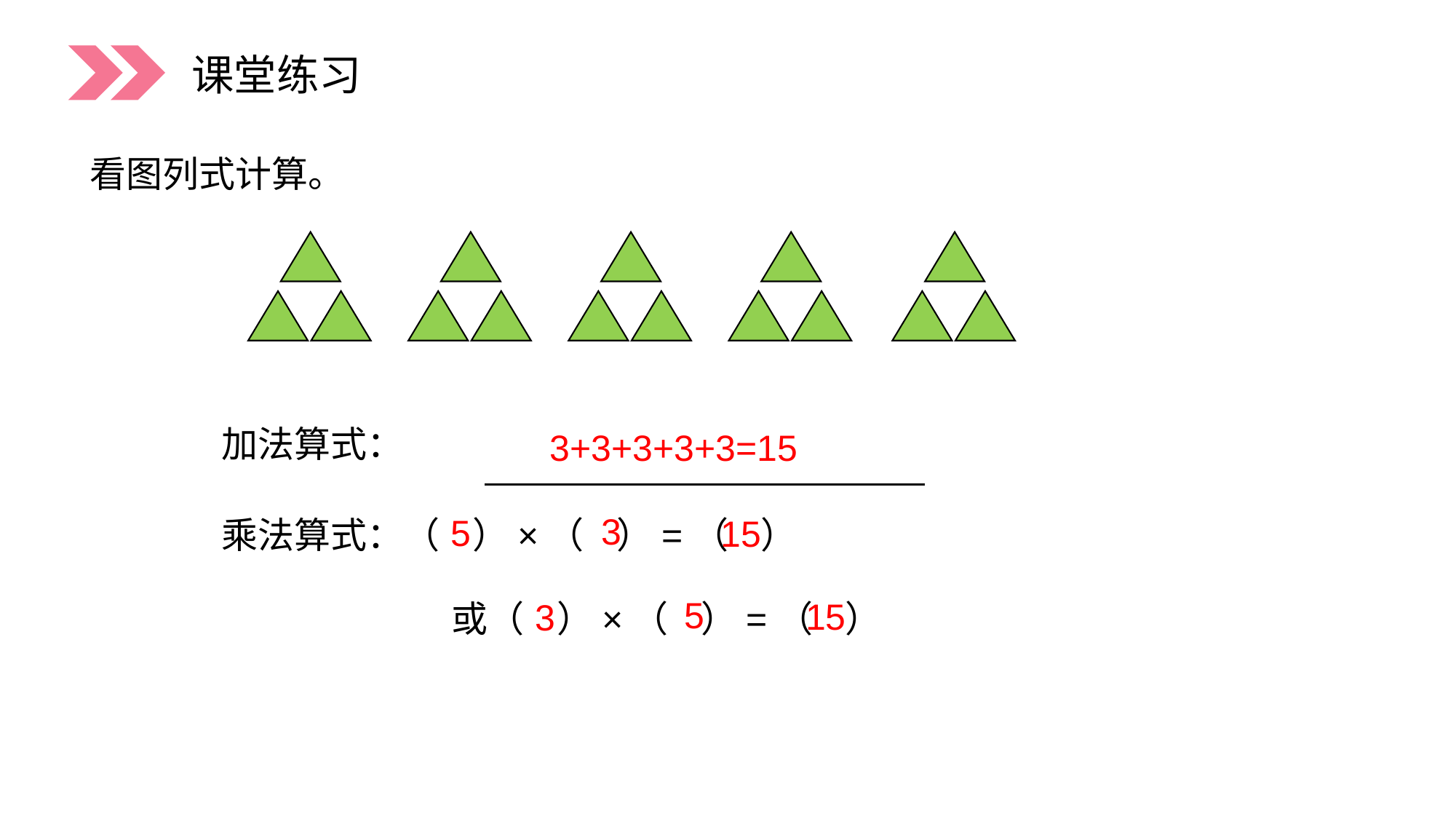

课堂练习
看图列式计算。

加法算式：
乘法算式：（    ）×（    ）=（    ）
或（    ）×（    ）=（    ）
3+3+3+3+3=15
3
5
15
5
15
3